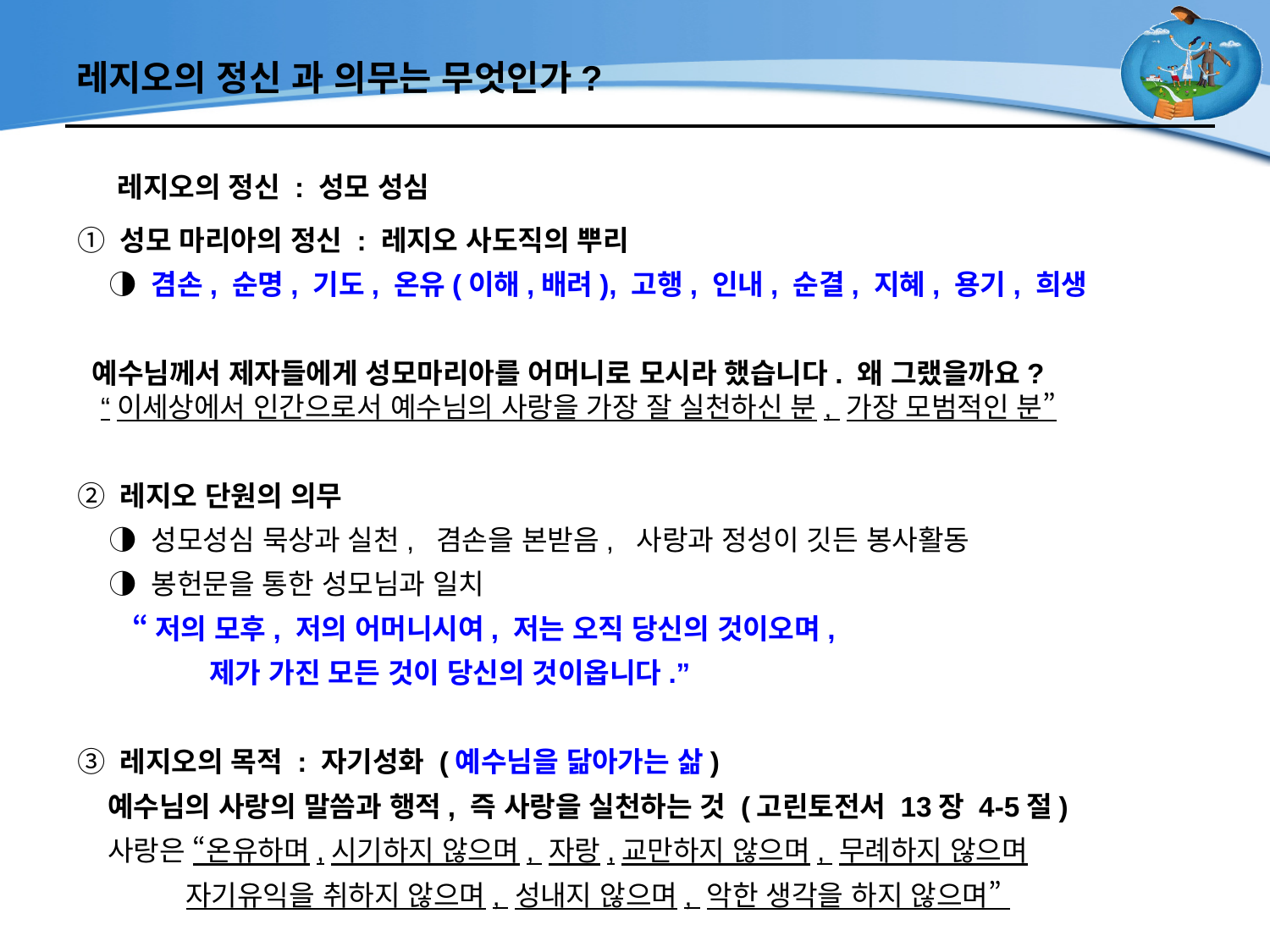

# 레지오의 정신 과 의무는 무엇인가?
레지오의 정신 : 성모 성심
① 성모 마리아의 정신 : 레지오 사도직의 뿌리
    ◑ 겸손, 순명, 기도, 온유(이해,배려), 고행, 인내, 순결, 지혜, 용기, 희생

 예수님께서 제자들에게 성모마리아를 어머니로 모시라 했습니다. 왜 그랬을까요?
   “이세상에서 인간으로서 예수님의 사랑을 가장 잘 실천하신 분, 가장 모범적인 분”

② 레지오 단원의 의무
    ◑ 성모성심 묵상과 실천,  겸손을 본받음,  사랑과 정성이 깃든 봉사활동
    ◑ 봉헌문을 통한 성모님과 일치
       “저의 모후, 저의 어머니시여, 저는 오직 당신의 것이오며,
                제가 가진 모든 것이 당신의 것이옵니다.”

③ 레지오의 목적 : 자기성화 (예수님을 닮아가는 삶)
   예수님의 사랑의 말씀과 행적, 즉 사랑을 실천하는 것 (고린토전서 13장 4-5절)
   사랑은 “온유하며,시기하지 않으며, 자랑,교만하지 않으며, 무례하지 않으며
             자기유익을 취하지 않으며, 성내지 않으며, 악한 생각을 하지 않으며”